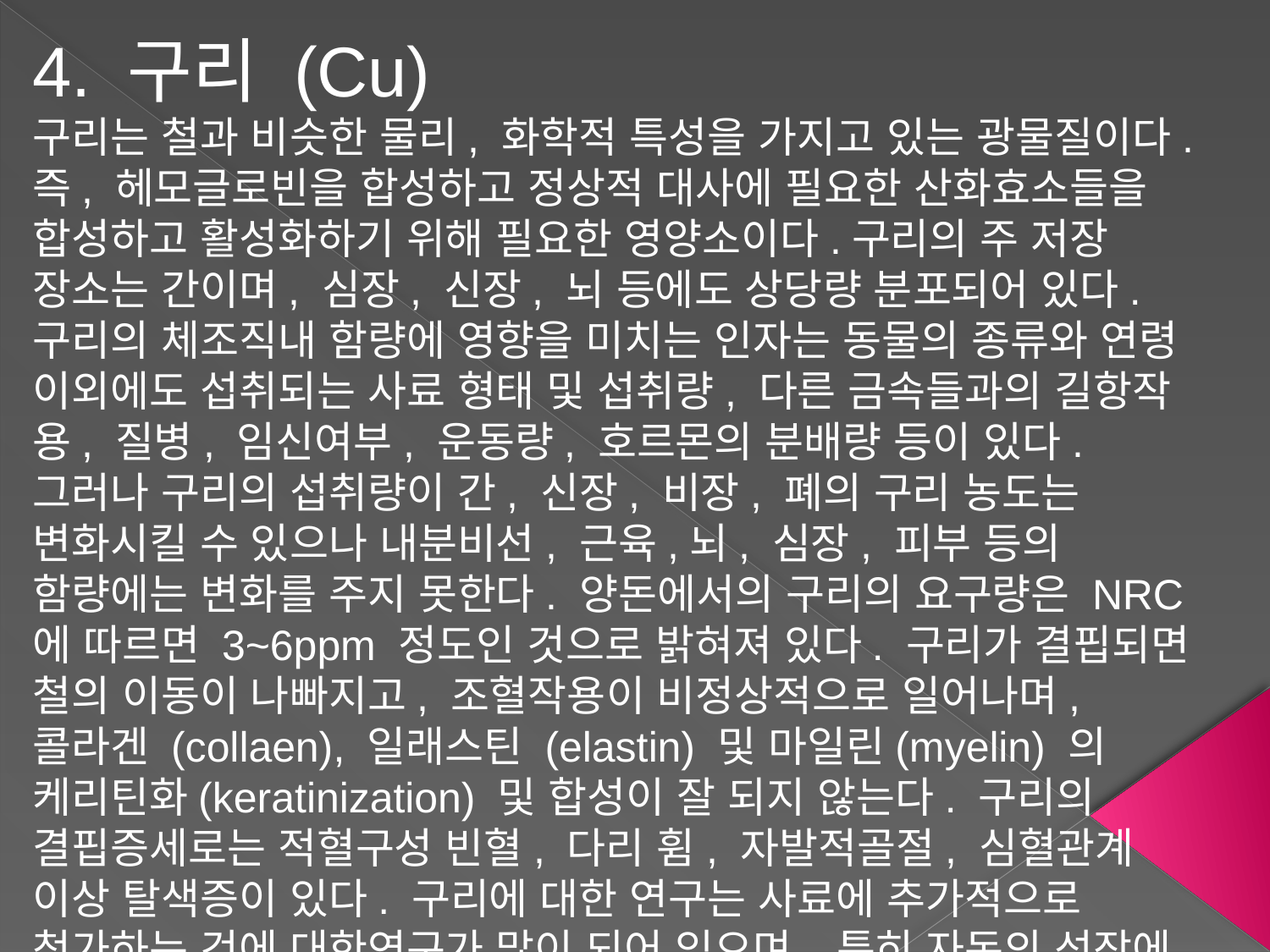

4. 구리 (Cu)
구리는 철과 비슷한 물리, 화학적 특성을 가지고 있는 광물질이다. 즉, 헤모글로빈을 합성하고 정상적 대사에 필요한 산화효소들을 합성하고 활성화하기 위해 필요한 영양소이다.구리의 주 저장 장소는 간이며, 심장, 신장, 뇌 등에도 상당량 분포되어 있다.
구리의 체조직내 함량에 영향을 미치는 인자는 동물의 종류와 연령 이외에도 섭취되는 사료 형태 및 섭취량, 다른 금속들과의 길항작용, 질병, 임신여부, 운동량, 호르몬의 분배량 등이 있다.
그러나 구리의 섭취량이 간, 신장, 비장, 폐의 구리 농도는 변화시킬 수 있으나 내분비선, 근육,뇌, 심장, 피부 등의 함량에는 변화를 주지 못한다. 양돈에서의 구리의 요구량은 NRC 에 따르면 3~6ppm 정도인 것으로 밝혀져 있다. 구리가 결핍되면 철의 이동이 나빠지고, 조혈작용이 비정상적으로 일어나며, 콜라겐 (collaen), 일래스틴 (elastin) 및 마일린(myelin) 의 케리틴화(keratinization) 및 합성이 잘 되지 않는다. 구리의 결핍증세로는 적혈구성 빈혈, 다리 휨, 자발적골절, 심혈관계 이상 탈색증이 있다. 구리에 대한 연구는 사료에 추가적으로 첨가하는 것에 대한연구가 많이 되어 있으며, 특히 자돈의 성장에 대한 연구가 많이 이루어져 있다.